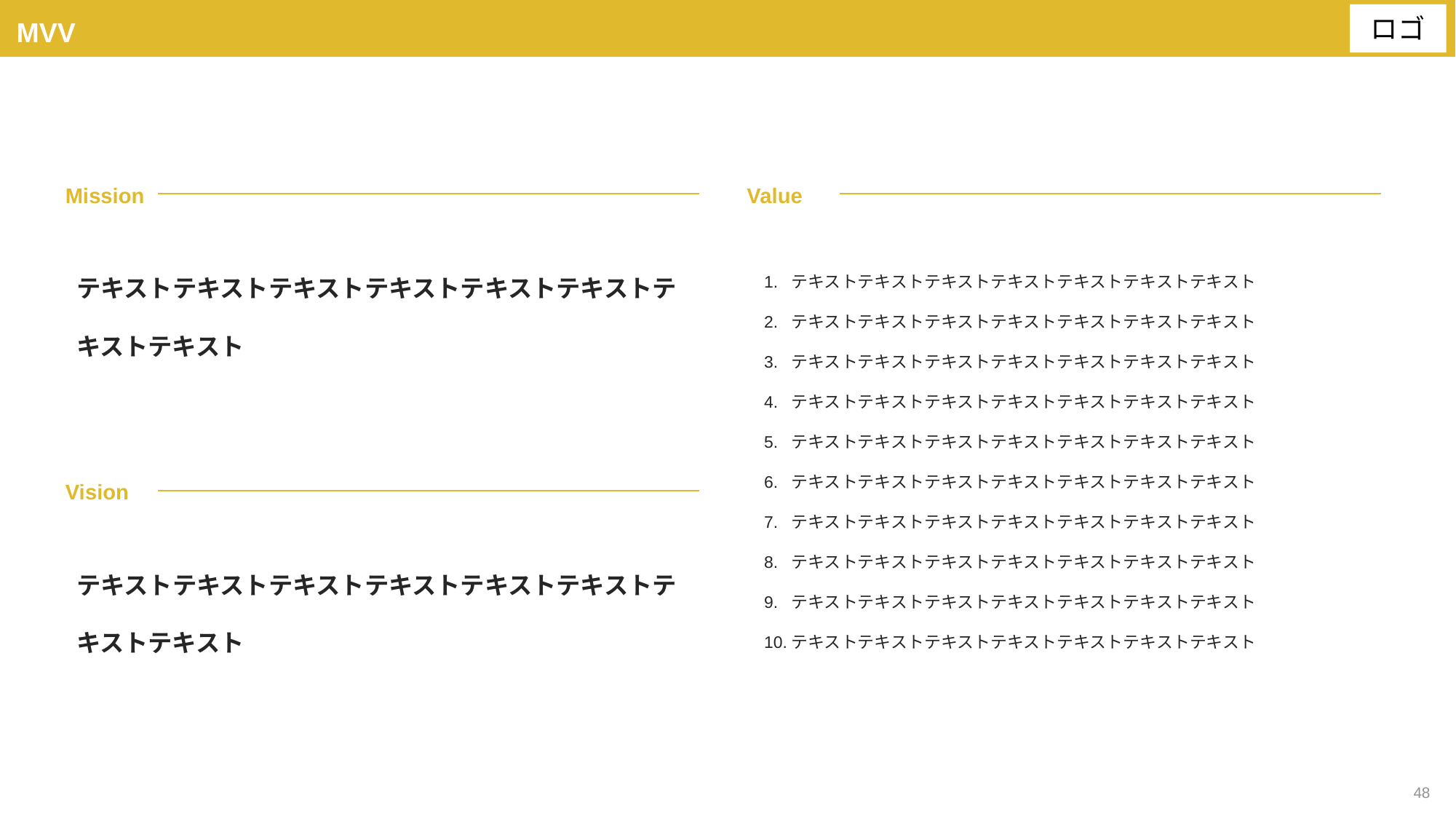

MVV
Mission
Value
テキストテキストテキストテキストテキストテキストテキストテキスト
テキストテキストテキストテキストテキストテキストテキスト
テキストテキストテキストテキストテキストテキストテキスト
テキストテキストテキストテキストテキストテキストテキスト
テキストテキストテキストテキストテキストテキストテキスト
テキストテキストテキストテキストテキストテキストテキスト
テキストテキストテキストテキストテキストテキストテキスト
テキストテキストテキストテキストテキストテキストテキスト
テキストテキストテキストテキストテキストテキストテキスト
テキストテキストテキストテキストテキストテキストテキスト
テキストテキストテキストテキストテキストテキストテキスト
Vision
テキストテキストテキストテキストテキストテキストテキストテキスト
48